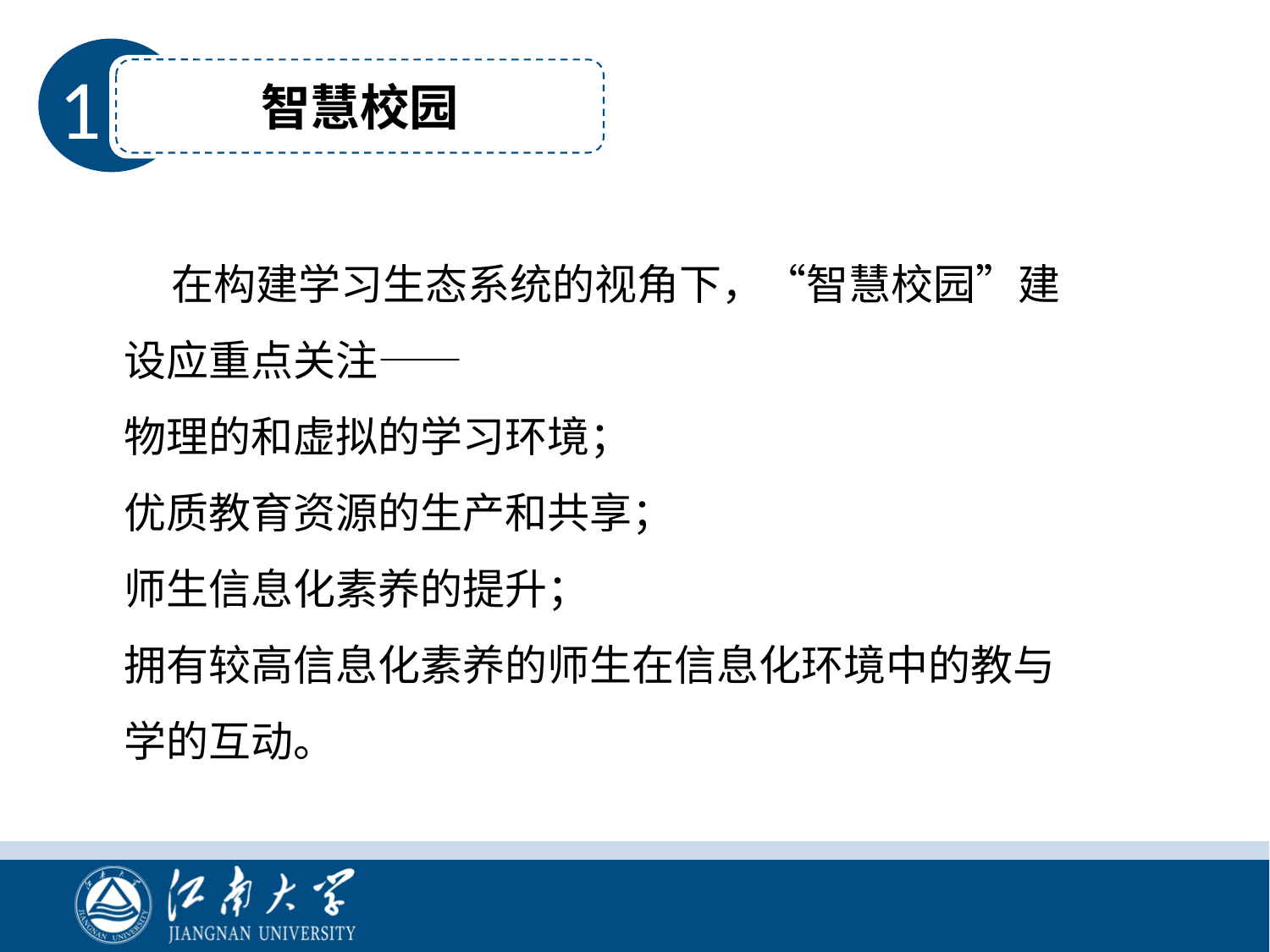

智慧校园
1
    在构建学习生态系统的视角下，“智慧校园”建设应重点关注——
物理的和虚拟的学习环境；
优质教育资源的生产和共享；
师生信息化素养的提升；
拥有较高信息化素养的师生在信息化环境中的教与学的互动。